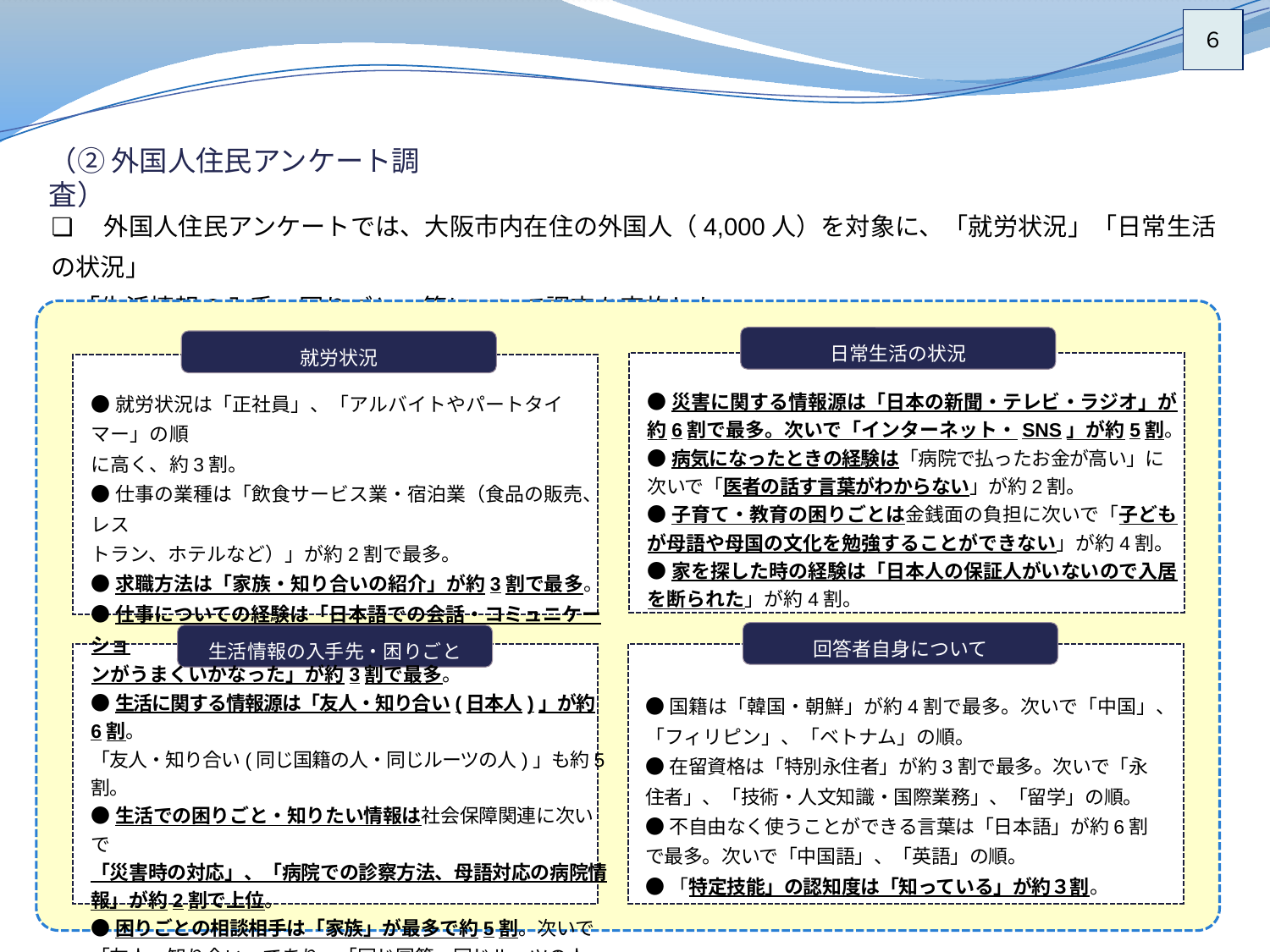

６
（② 外国人住民アンケート調査）
❏　外国人住民アンケートでは、大阪市内在住の外国人（4,000人）を対象に、「就労状況」「日常生活の状況」
　「生活情報の入手・困りごと」等について調査を実施した。

日常生活の状況
就労状況

●就労状況は「正社員」、「アルバイトやパートタイマー」の順
に高く、約3割。
●仕事の業種は「飲食サービス業・宿泊業（食品の販売、レス
トラン、ホテルなど）」が約2割で最多。
●求職方法は「家族・知り合いの紹介」が約3割で最多。
●仕事についての経験は「日本語での会話・コミュニケーショ
ンがうまくいかなった」が約3割で最多。

●災害に関する情報源は「日本の新聞・テレビ・ラジオ」が約6割で最多。次いで「インターネット・SNS」が約5割。
●病気になったときの経験は「病院で払ったお金が高い」に次いで「医者の話す言葉がわからない」が約2割。
●子育て・教育の困りごとは金銭面の負担に次いで「子どもが母語や母国の文化を勉強することができない」が約4割。
●家を探した時の経験は「日本人の保証人がいないので入居を断られた」が約4割。
回答者自身について
生活情報の入手先・困りごと

●生活に関する情報源は「友人・知り合い(日本人)」が約6割。
「友人・知り合い(同じ国籍の人・同じルーツの人)」も約5割。
●生活での困りごと・知りたい情報は社会保障関連に次いで
「災害時の対応」、「病院での診察方法、母語対応の病院情報」が約2割で上位。
●困りごとの相談相手は「家族」が最多で約5割。次いで「友人・知り合い」であり、「同じ国籍・同じルーツの人」、「日本人」の順。

●国籍は「韓国・朝鮮」が約4割で最多。次いで「中国」、「フィリピン」、「ベトナム」の順。
●在留資格は「特別永住者」が約3割で最多。次いで「永住者」、「技術・人文知識・国際業務」、「留学」の順。
●不自由なく使うことができる言葉は「日本語」が約6割で最多。次いで「中国語」、「英語」の順。
●「特定技能」の認知度は「知っている」が約３割。